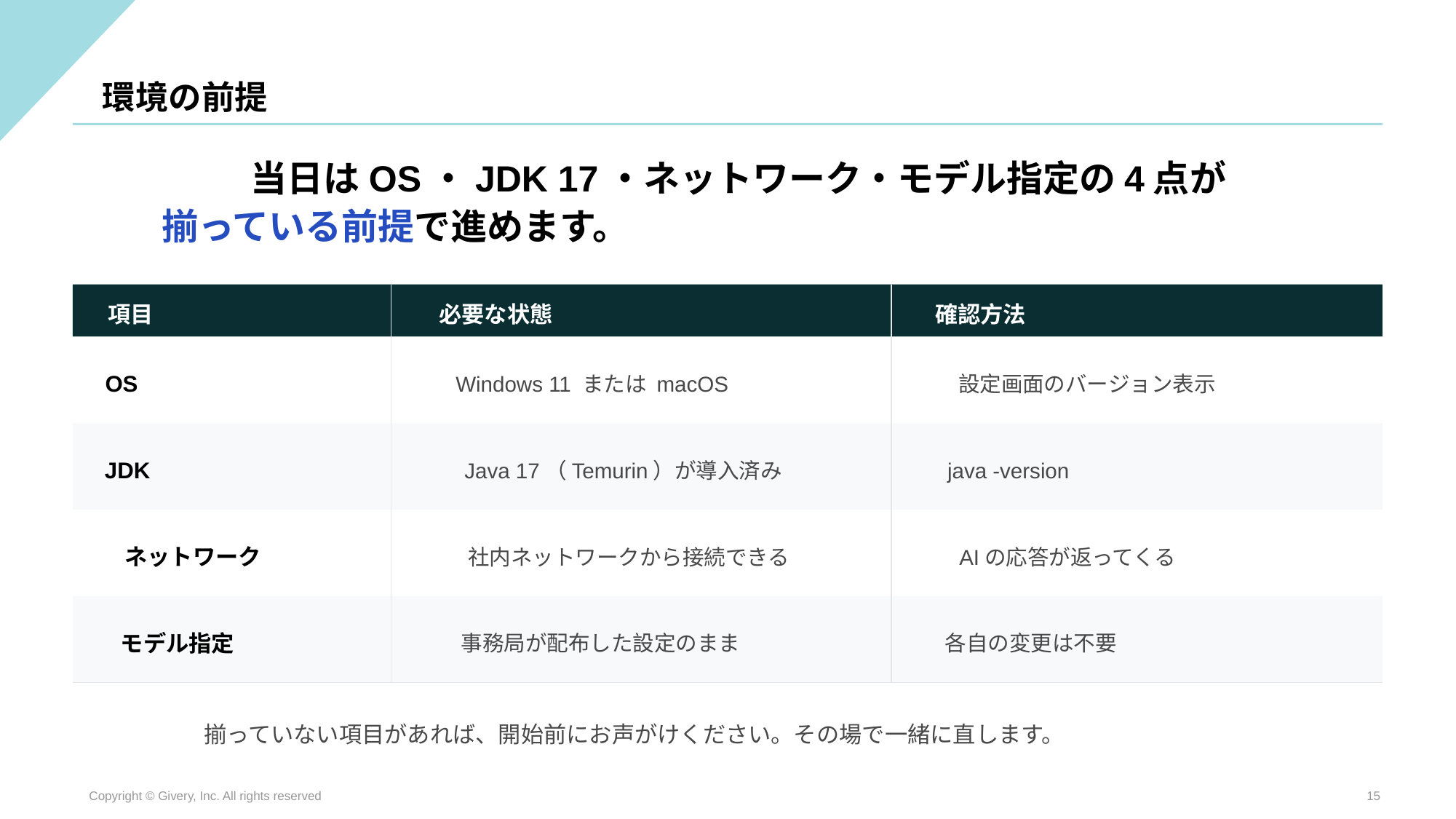

環境の前提

当日はOS・JDK 17・ネットワーク・モデル指定の4点が
揃っている前提で進めます。

項目
必要な状態
確認方法

OS
Windows 11 または macOS
設定画面のバージョン表示

JDK
Java 17（Temurin）が導入済み
java -version

ネットワーク
社内ネットワークから接続できる
AIの応答が返ってくる

モデル指定
事務局が配布した設定のまま
各自の変更は不要

揃っていない項目があれば、開始前にお声がけください。その場で一緒に直します。
Copyright © Givery, Inc. All rights reserved
15